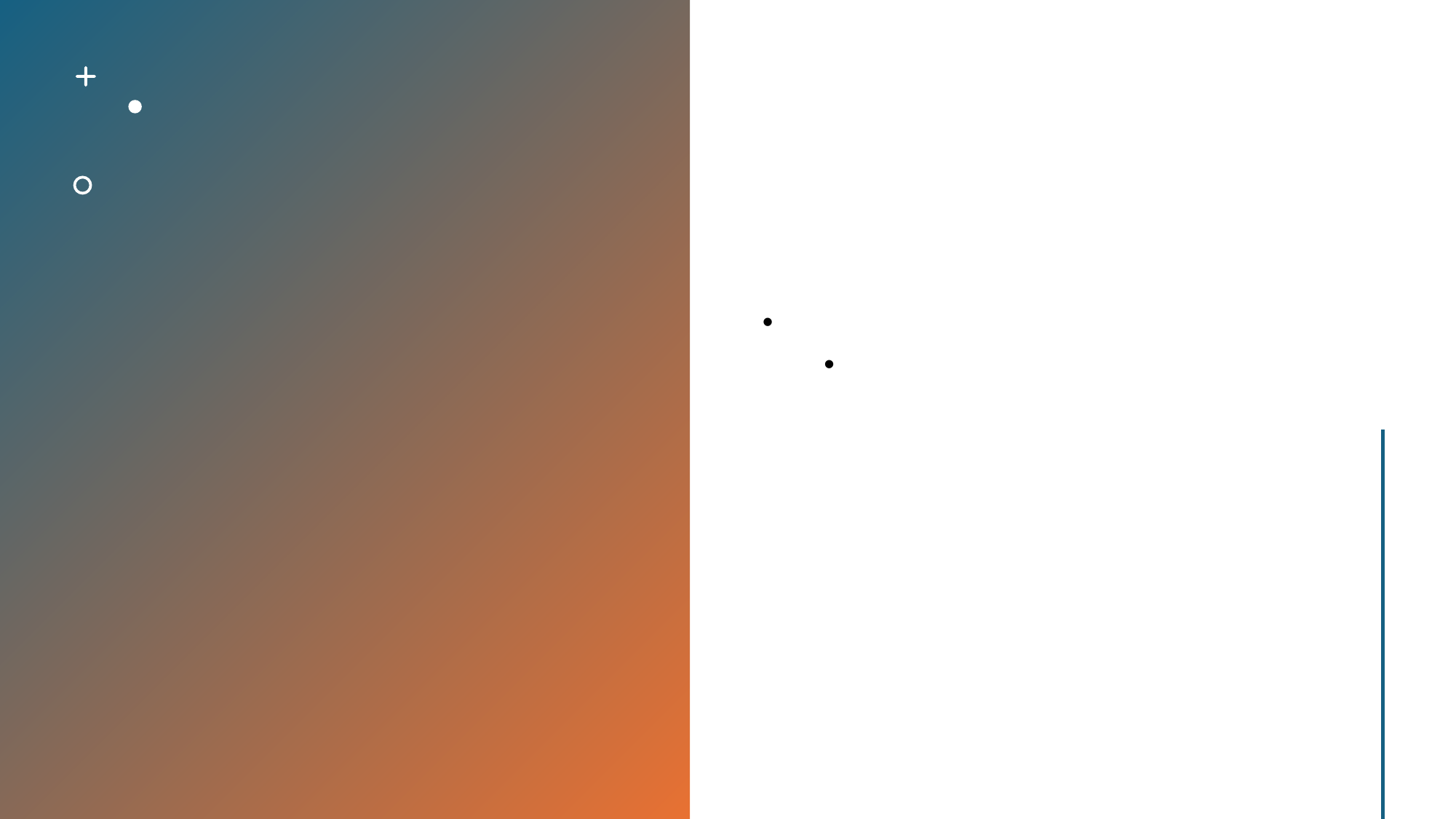

다양성과 협력의 중요성 강조
일본의 역사는 다양한 문화와 관습이 공존하고, 협력을 통해 발전할 수 있음을 보여줍니다. 다양성을 존중하고 협력하는 태도는 사회와 국제사회에서 중요한 가치입니다.